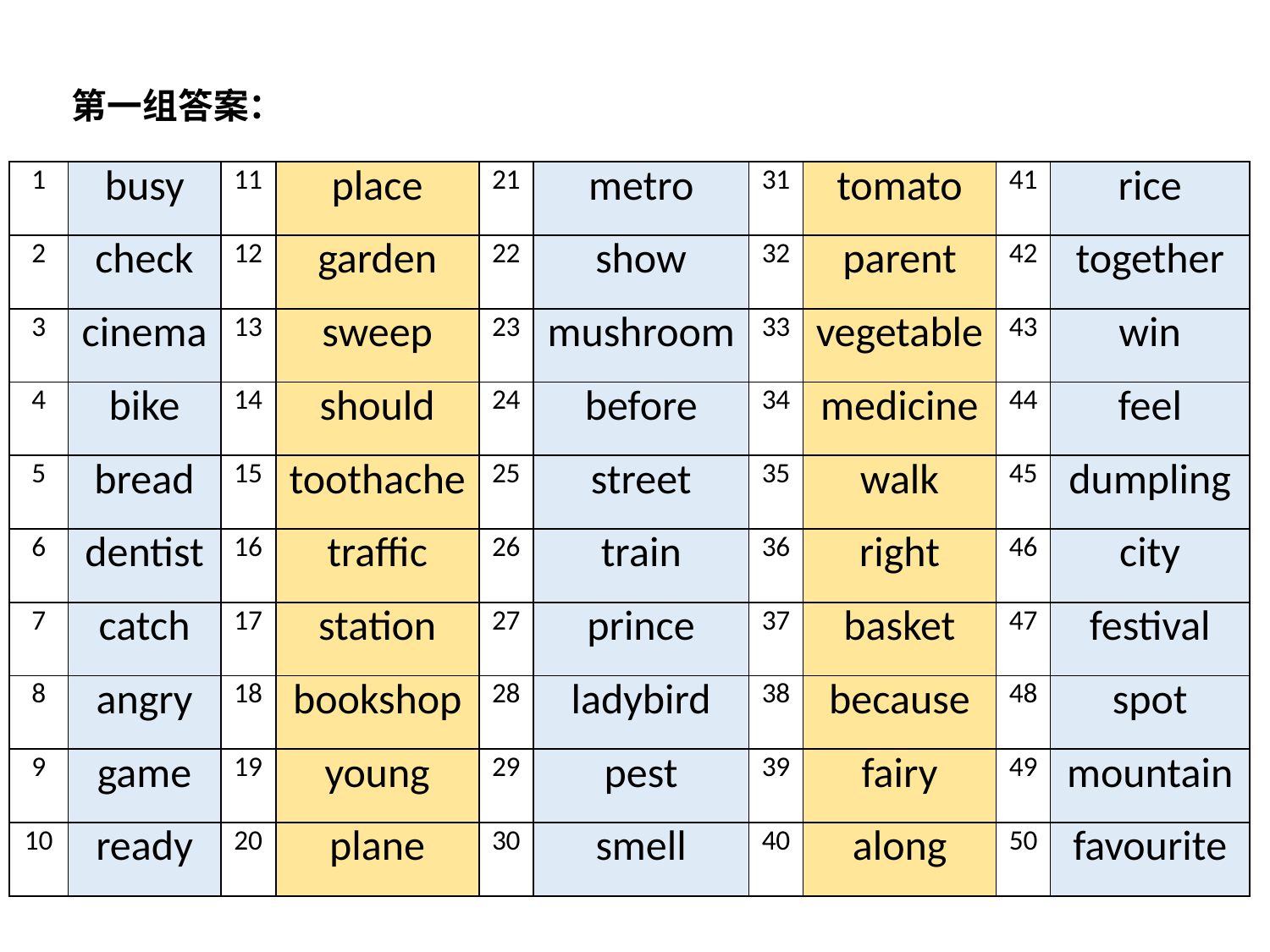

第一组答案：
| 1 | busy | 11 | place | 21 | metro | 31 | tomato | 41 | rice |
| --- | --- | --- | --- | --- | --- | --- | --- | --- | --- |
| 2 | check | 12 | garden | 22 | show | 32 | parent | 42 | together |
| 3 | cinema | 13 | sweep | 23 | mushroom | 33 | vegetable | 43 | win |
| 4 | bike | 14 | should | 24 | before | 34 | medicine | 44 | feel |
| 5 | bread | 15 | toothache | 25 | street | 35 | walk | 45 | dumpling |
| 6 | dentist | 16 | traffic | 26 | train | 36 | right | 46 | city |
| 7 | catch | 17 | station | 27 | prince | 37 | basket | 47 | festival |
| 8 | angry | 18 | bookshop | 28 | ladybird | 38 | because | 48 | spot |
| 9 | game | 19 | young | 29 | pest | 39 | fairy | 49 | mountain |
| 10 | ready | 20 | plane | 30 | smell | 40 | along | 50 | favourite |